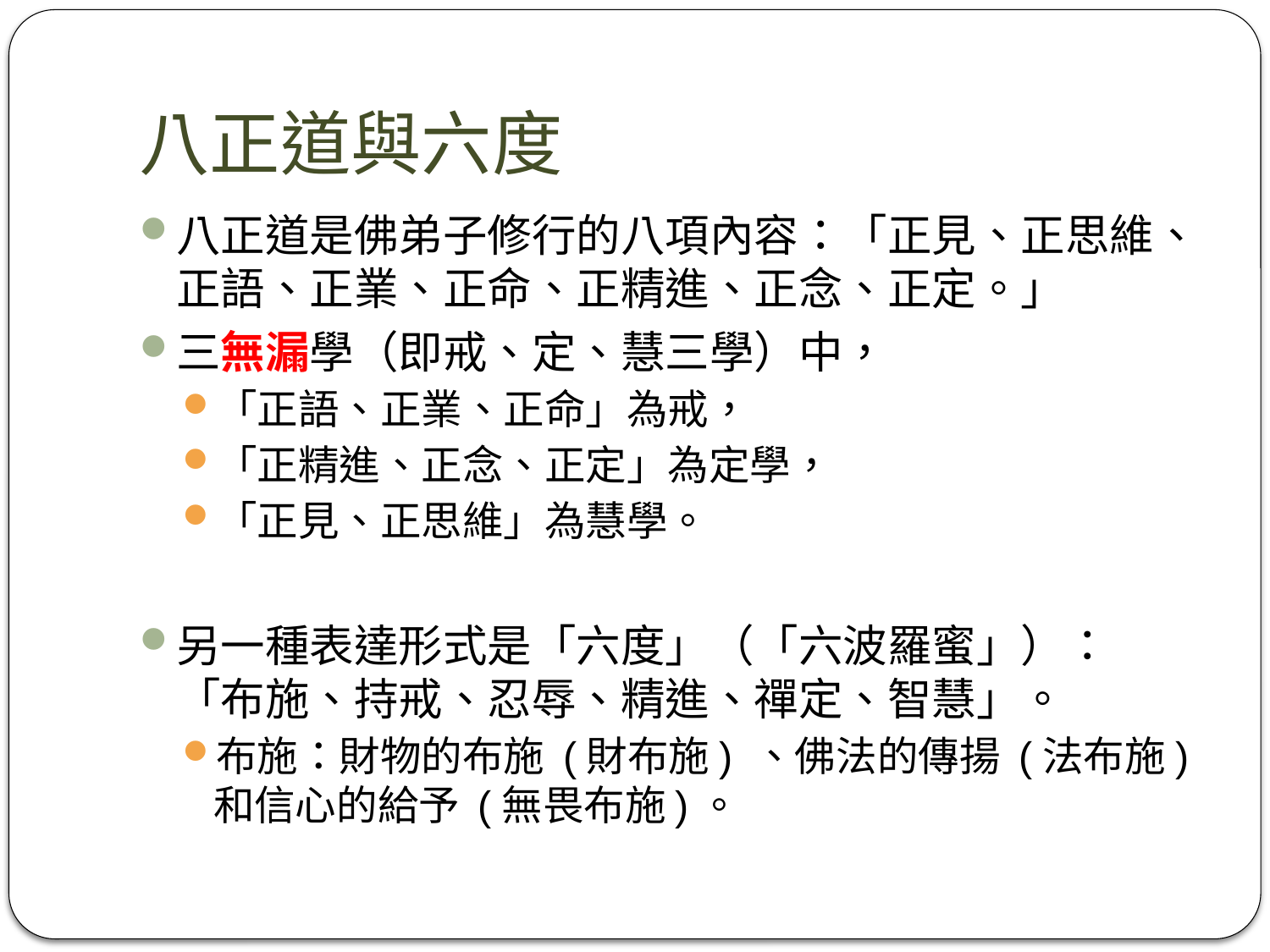

# 八正道與六度
八正道是佛弟子修行的八項內容：「正見、正思維、正語、正業、正命、正精進、正念、正定。」
三無漏學（即戒、定、慧三學）中，
「正語、正業、正命」為戒，
「正精進、正念、正定」為定學，
「正見、正思維」為慧學。

另一種表達形式是「六度」（「六波羅蜜」）：「布施、持戒、忍辱、精進、禪定、智慧」。
布施：財物的布施 (財布施) 、佛法的傳揚 (法布施) 和信心的給予 (無畏布施)。